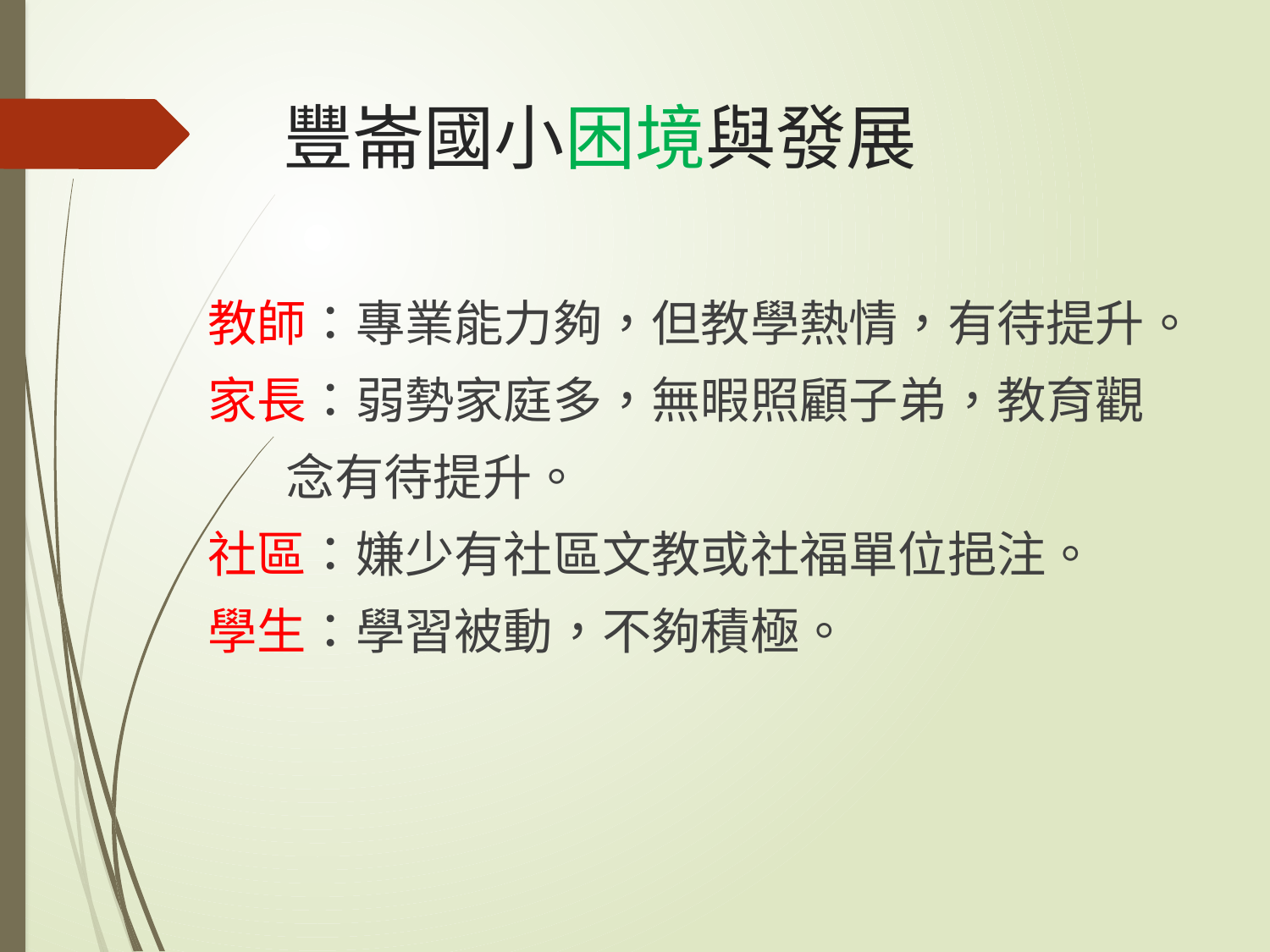

# 豐崙國小困境與發展
教師：專業能力夠，但教學熱情，有待提升。
家長：弱勢家庭多，無暇照顧子弟，教育觀
      念有待提升。
社區：嫌少有社區文教或社福單位挹注。
學生：學習被動，不夠積極。